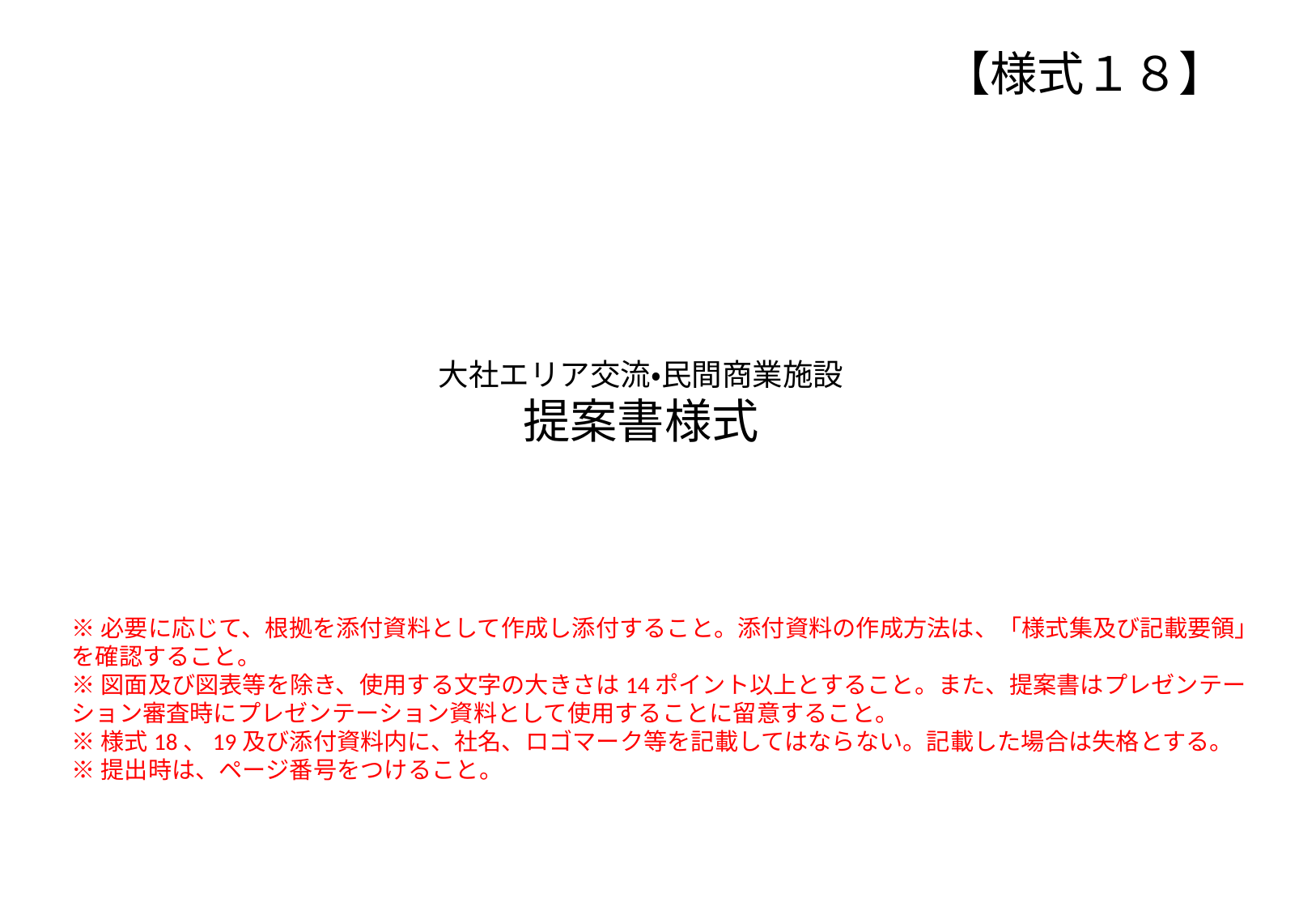

【様式１８】
大社エリア交流・民間商業施設
提案書様式
※必要に応じて、根拠を添付資料として作成し添付すること。添付資料の作成方法は、「様式集及び記載要領」を確認すること。
※図面及び図表等を除き、使用する文字の大きさは14ポイント以上とすること。また、提案書はプレゼンテーション審査時にプレゼンテーション資料として使用することに留意すること。
※様式18、19及び添付資料内に、社名、ロゴマーク等を記載してはならない。記載した場合は失格とする。
※提出時は、ページ番号をつけること。